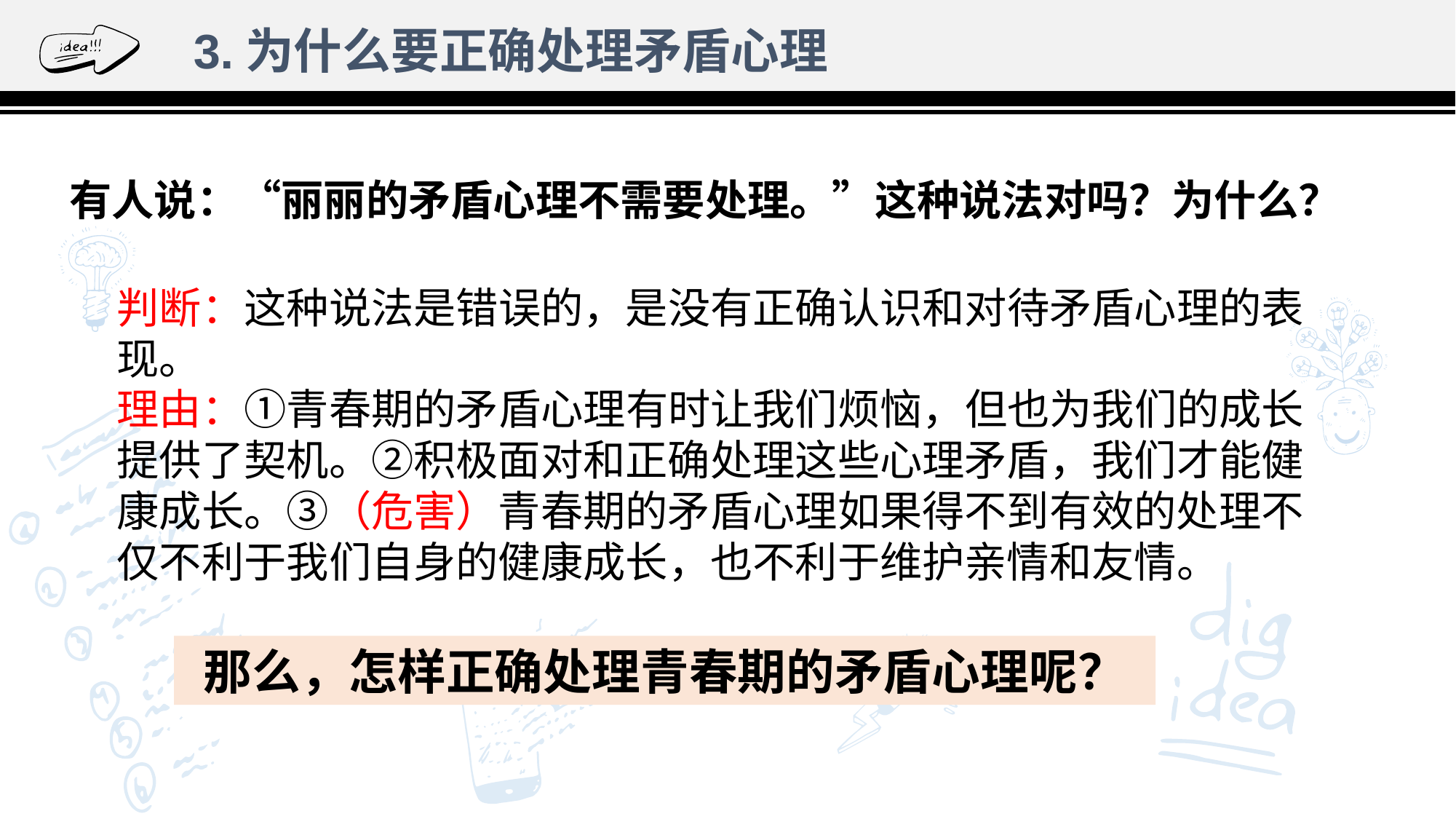

3.为什么要正确处理矛盾心理

有人说：“丽丽的矛盾心理不需要处理。”这种说法对吗？为什么？
判断：这种说法是错误的，是没有正确认识和对待矛盾心理的表现。
理由：①青春期的矛盾心理有时让我们烦恼，但也为我们的成长提供了契机。②积极面对和正确处理这些心理矛盾，我们才能健康成长。③（危害）青春期的矛盾心理如果得不到有效的处理不仅不利于我们自身的健康成长，也不利于维护亲情和友情。
那么，怎样正确处理青春期的矛盾心理呢？